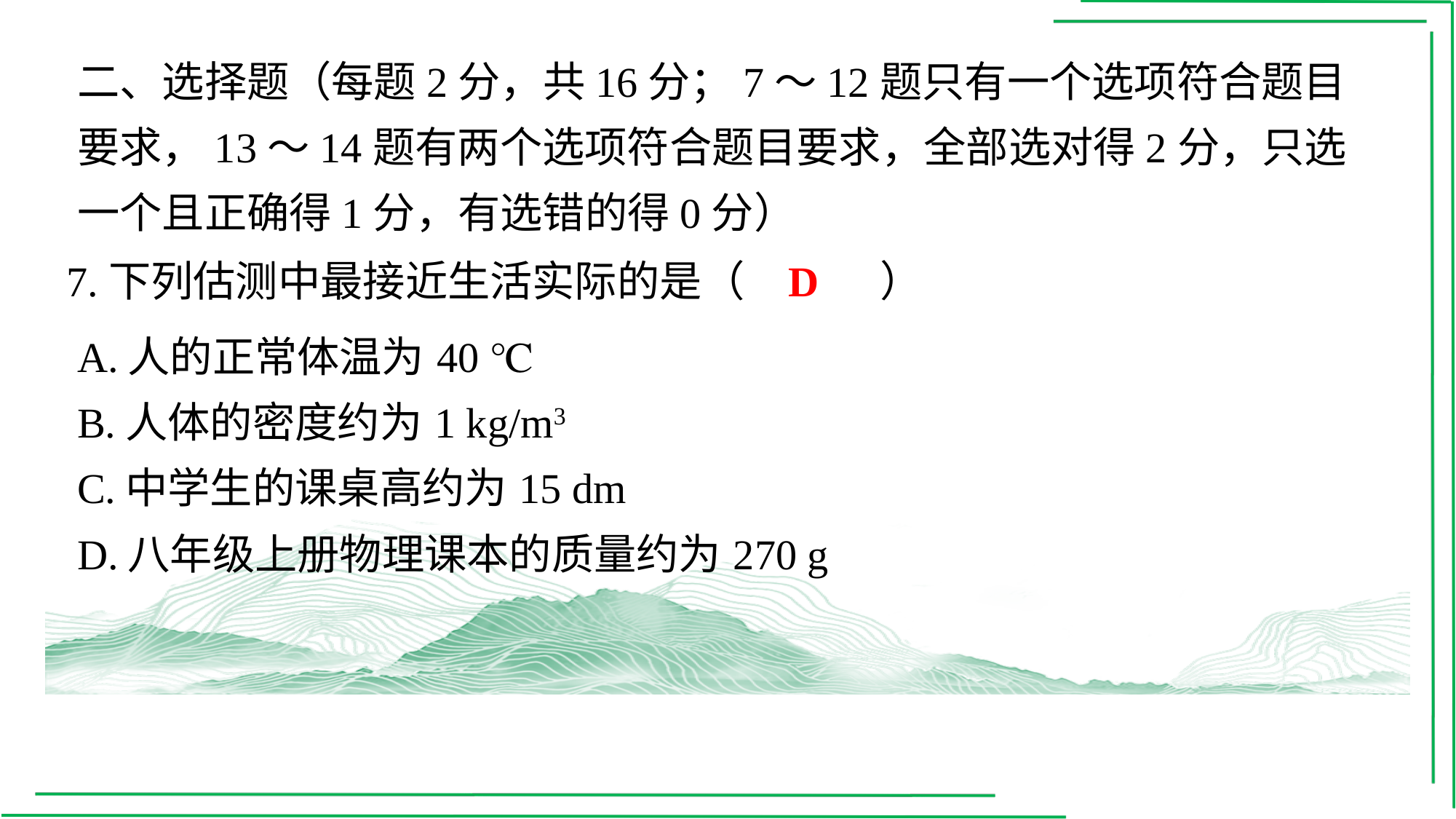

二、选择题（每题2分，共16分；7～12题只有一个选项符合题目要求，13～14题有两个选项符合题目要求，全部选对得2分，只选一个且正确得1分，有选错的得0分）
D
7.下列估测中最接近生活实际的是（　D　）
| A.人的正常体温为40 ℃ |
| --- |
| B.人体的密度约为1 kg/m3 |
| C.中学生的课桌高约为15 dm |
| D.八年级上册物理课本的质量约为270 g |